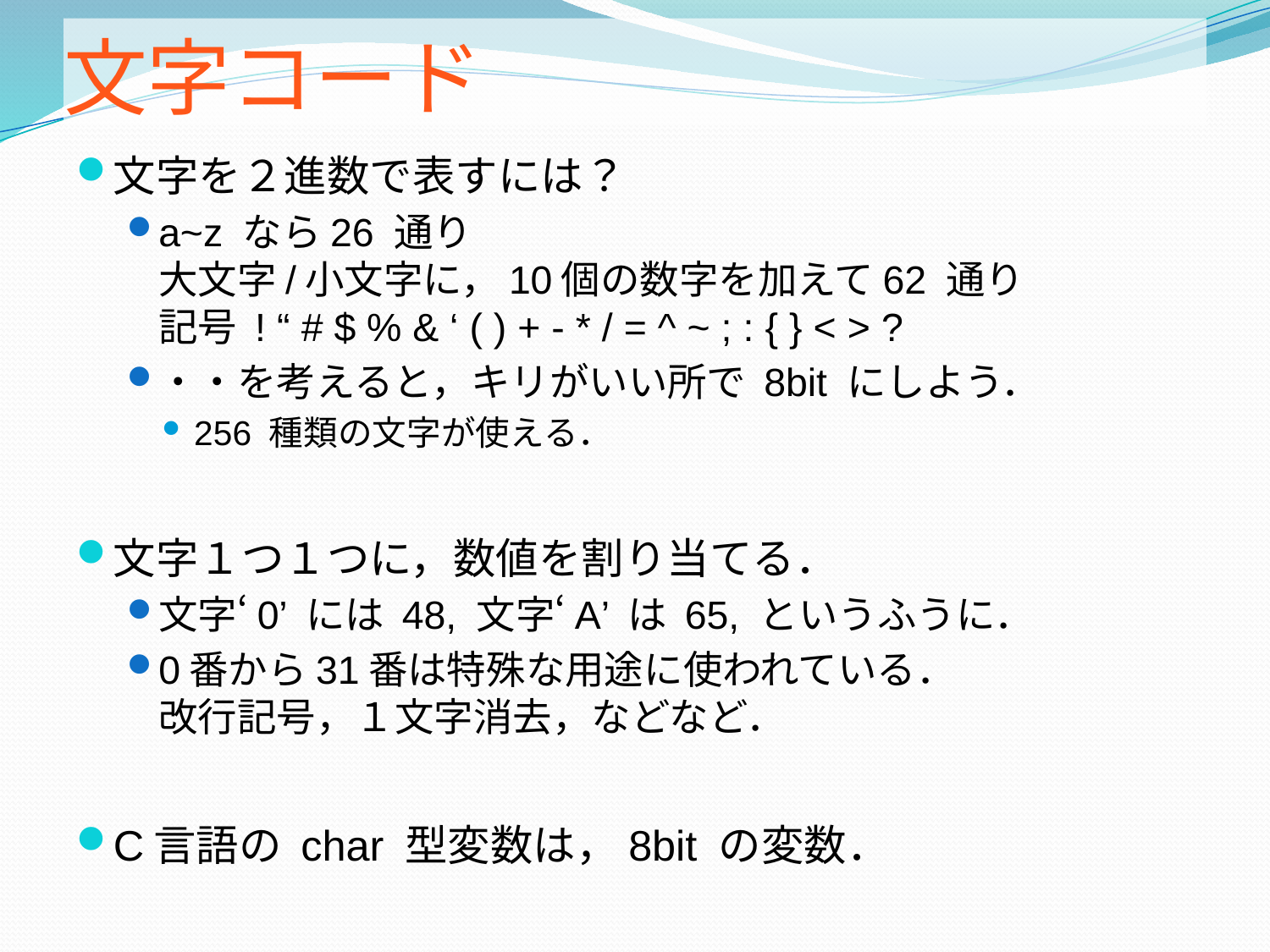

# 文字コード
文字を２進数で表すには？
a~z なら26 通り
大文字/小文字に，10個の数字を加えて62 通り
記号 ! “ # $ % & ‘ ( ) + - * / = ^ ~ ; : { } < > ?
・・を考えると，キリがいい所で 8bit にしよう．
256 種類の文字が使える．

文字１つ１つに，数値を割り当てる．
文字‘0’ には 48, 文字‘A’ は 65, というふうに．
0番から31番は特殊な用途に使われている．
改行記号，１文字消去，などなど．

C言語の char 型変数は，8bit の変数．